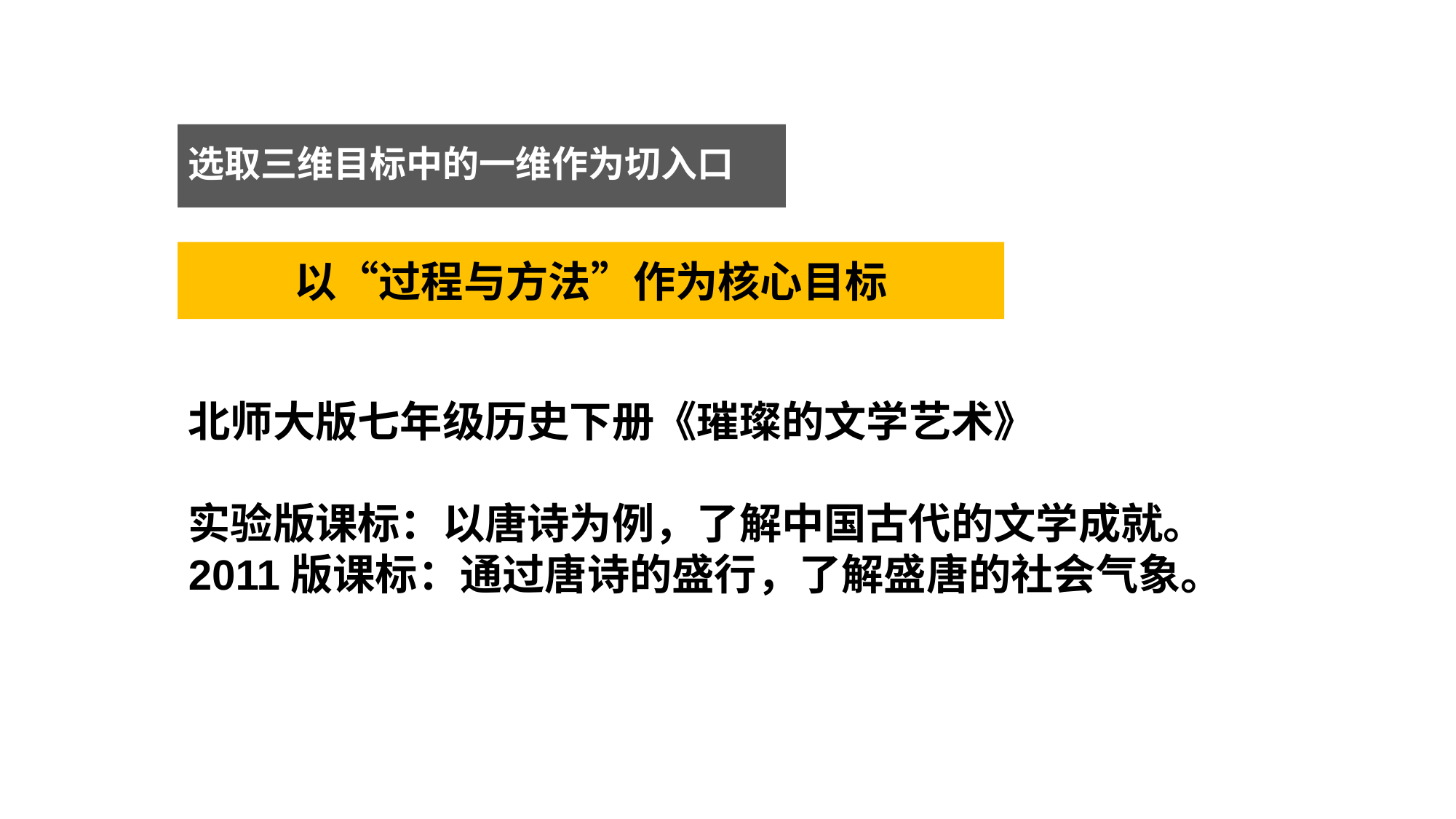

选取三维目标中的一维作为切入口
以“过程与方法”作为核心目标
北师大版七年级历史下册《璀璨的文学艺术》

实验版课标：以唐诗为例，了解中国古代的文学成就。
2011版课标：通过唐诗的盛行，了解盛唐的社会气象。